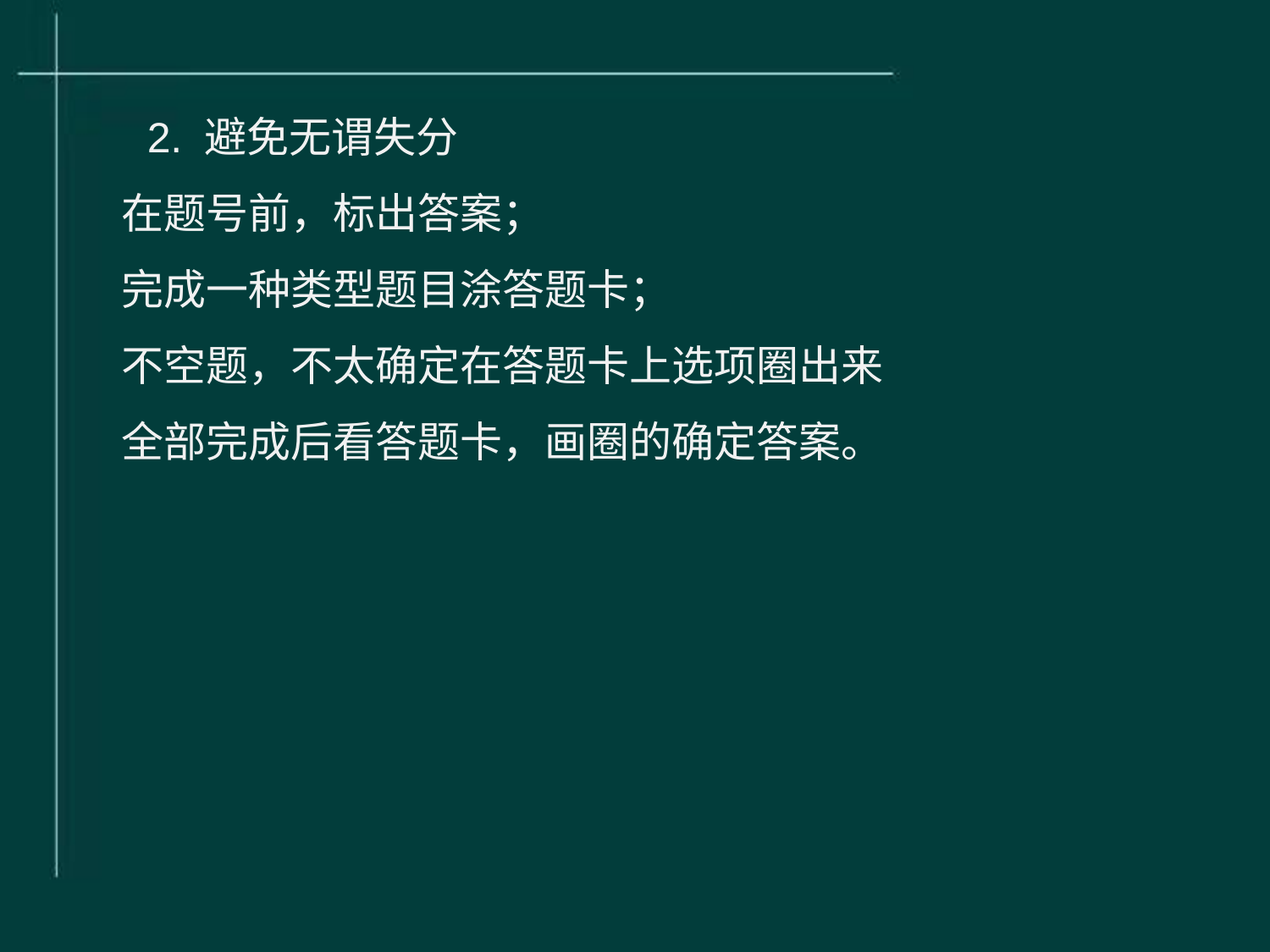

2. 避免无谓失分
在题号前，标出答案；
完成一种类型题目涂答题卡；
不空题，不太确定在答题卡上选项圈出来 全部完成后看答题卡，画圈的确定答案。